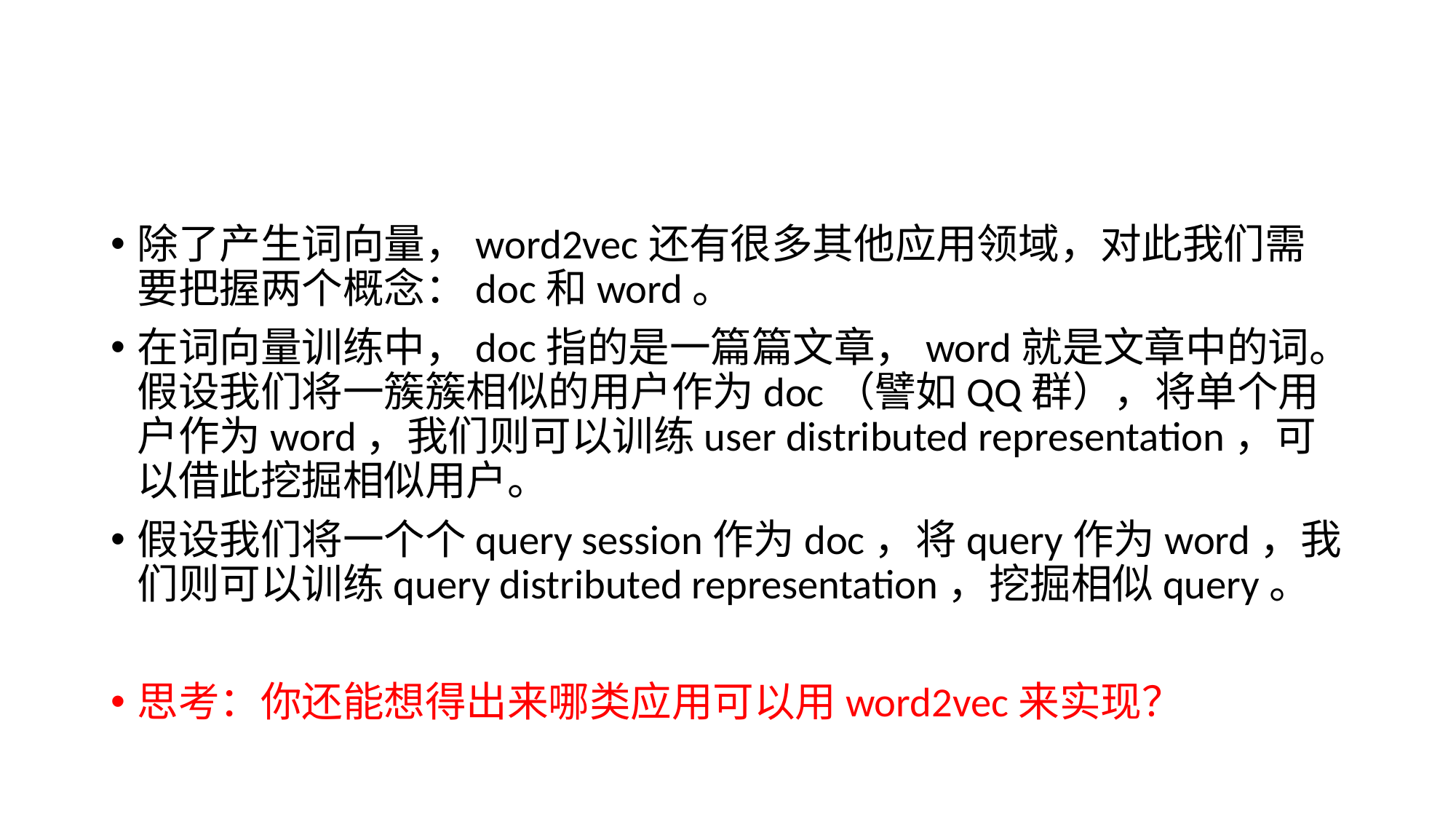

#
除了产生词向量，word2vec还有很多其他应用领域，对此我们需要把握两个概念：doc和word。
在词向量训练中，doc指的是一篇篇文章，word就是文章中的词。假设我们将一簇簇相似的用户作为doc（譬如QQ群），将单个用户作为word，我们则可以训练user distributed representation，可以借此挖掘相似用户。
假设我们将一个个query session作为doc，将query作为word，我们则可以训练query distributed representation，挖掘相似query。

思考：你还能想得出来哪类应用可以用word2vec来实现？